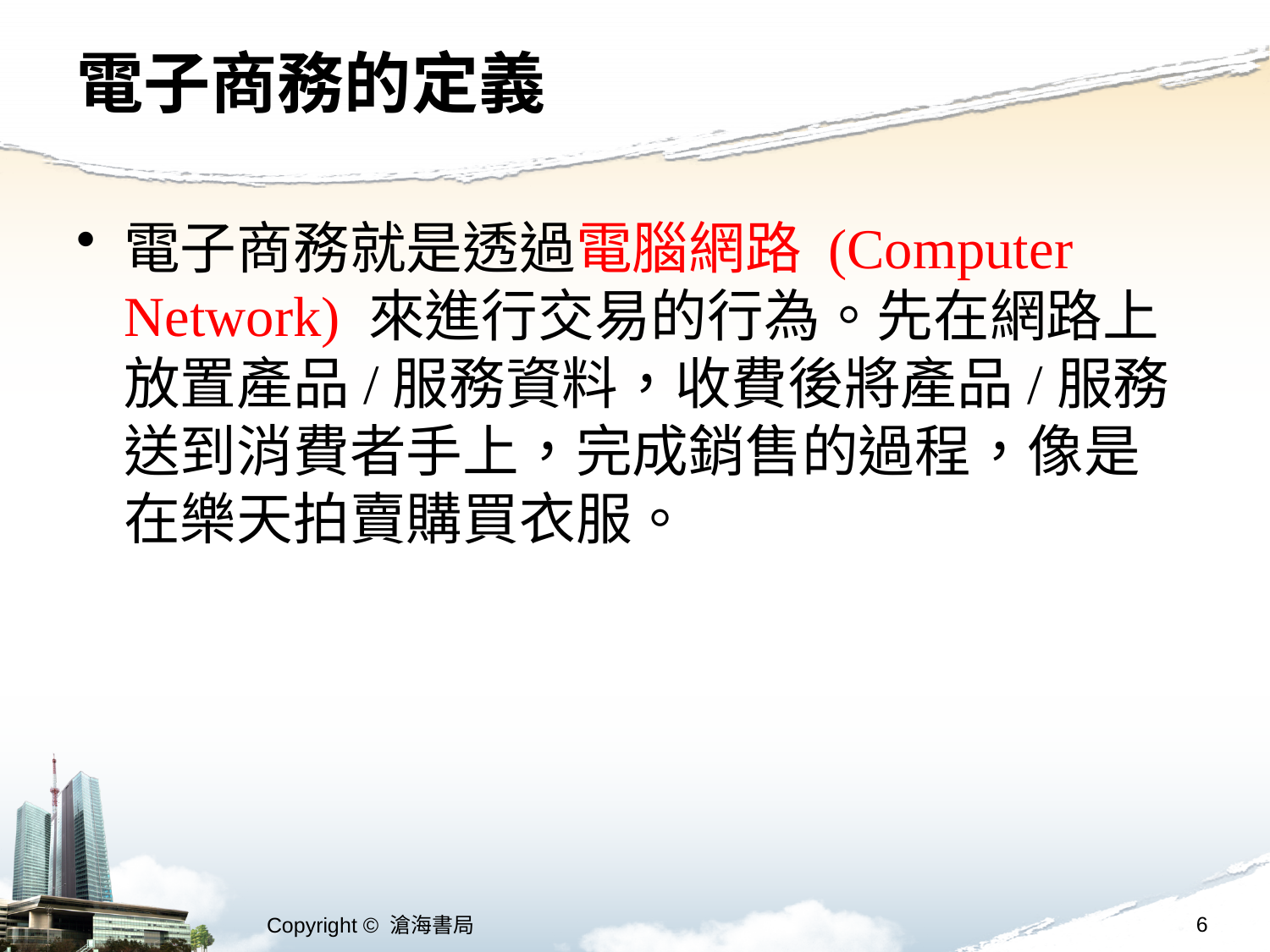

# 電子商務的定義
電子商務就是透過電腦網路 (Computer Network) 來進行交易的行為。先在網路上放置產品/服務資料，收費後將產品/服務送到消費者手上，完成銷售的過程，像是在樂天拍賣購買衣服。
6
Copyright © 滄海書局